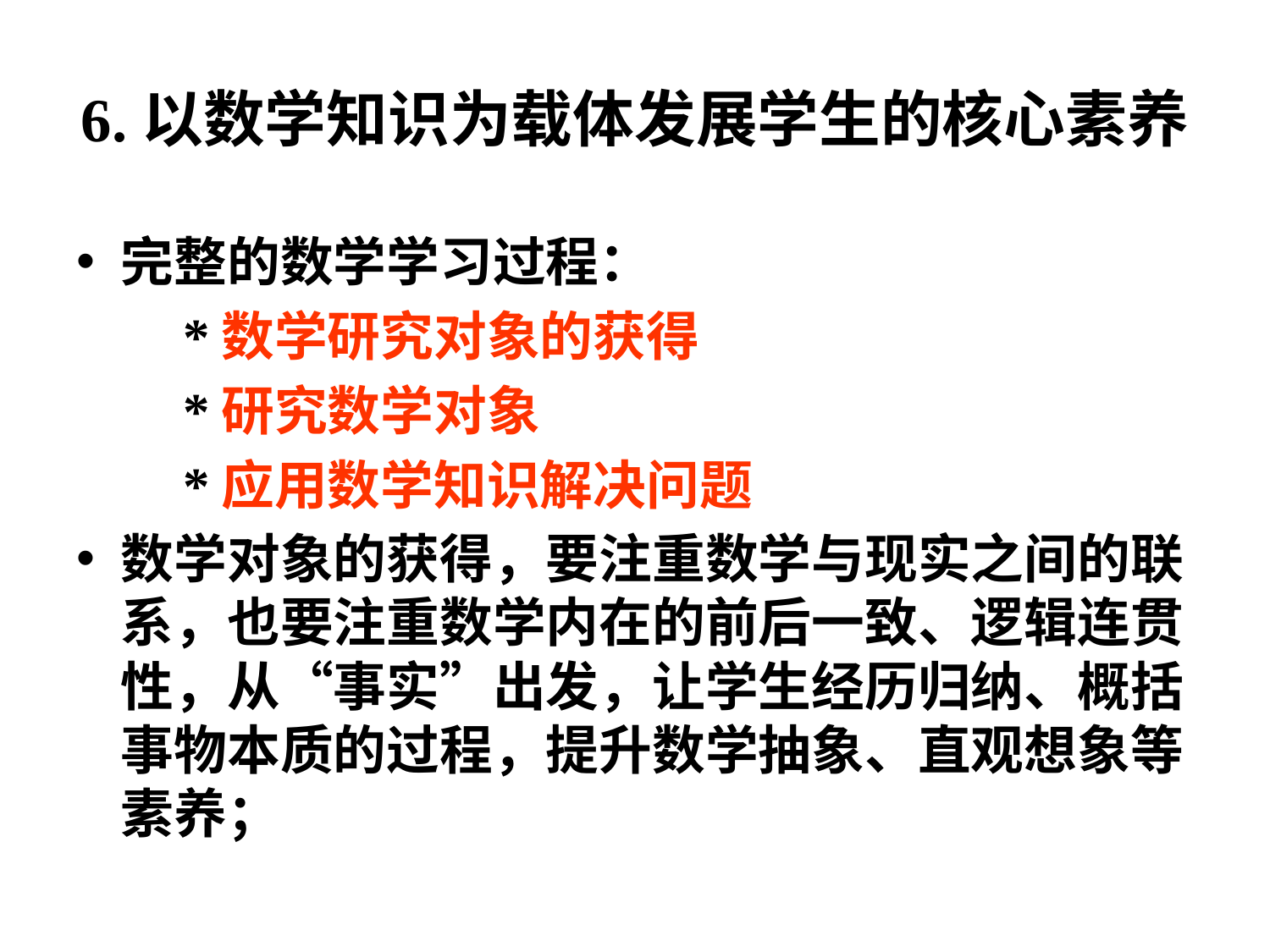

# 6.以数学知识为载体发展学生的核心素养
完整的数学学习过程：
        *数学研究对象的获得
        *研究数学对象
        *应用数学知识解决问题
数学对象的获得，要注重数学与现实之间的联系，也要注重数学内在的前后一致、逻辑连贯性，从“事实”出发，让学生经历归纳、概括事物本质的过程，提升数学抽象、直观想象等素养；